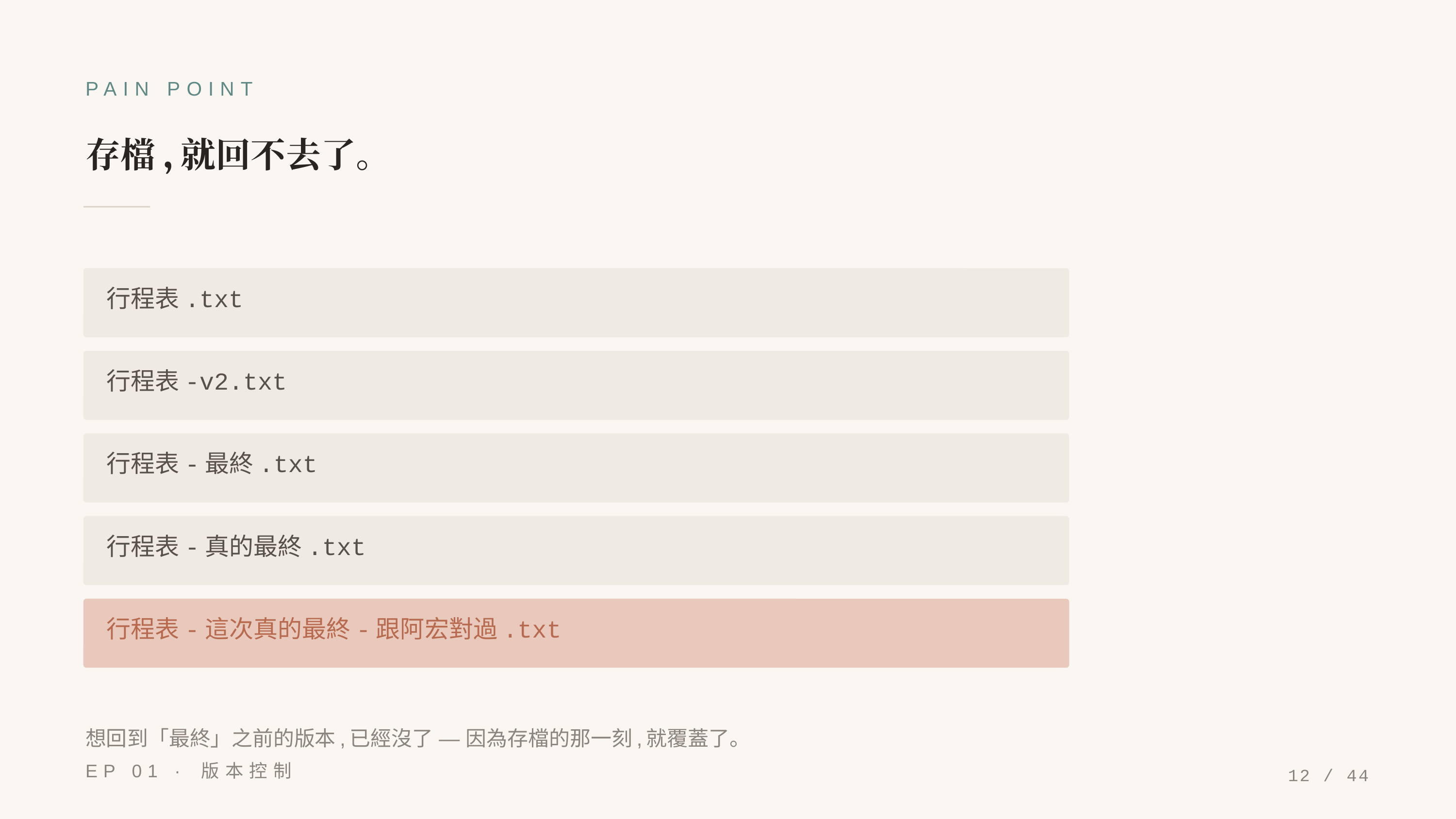

PAIN POINT
存檔,就回不去了。

行程表.txt

行程表-v2.txt

行程表-最終.txt

行程表-真的最終.txt

行程表-這次真的最終-跟阿宏對過.txt
想回到「最終」之前的版本,已經沒了 — 因為存檔的那一刻,就覆蓋了。
EP 01 · 版本控制
12 / 44